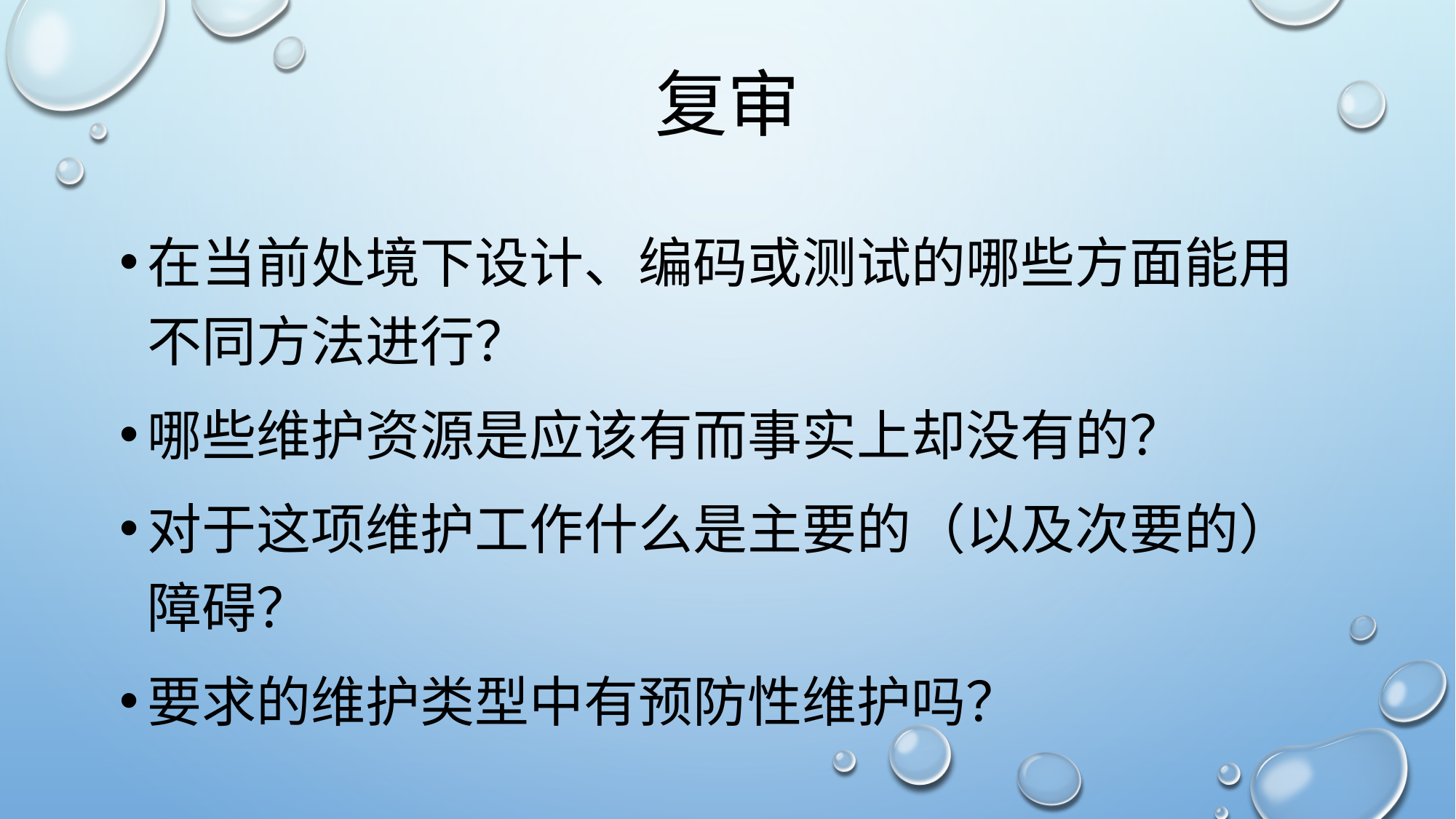

# 复审
在当前处境下设计、编码或测试的哪些方面能用不同方法进行？
哪些维护资源是应该有而事实上却没有的？
对于这项维护工作什么是主要的（以及次要的）障碍？
要求的维护类型中有预防性维护吗？